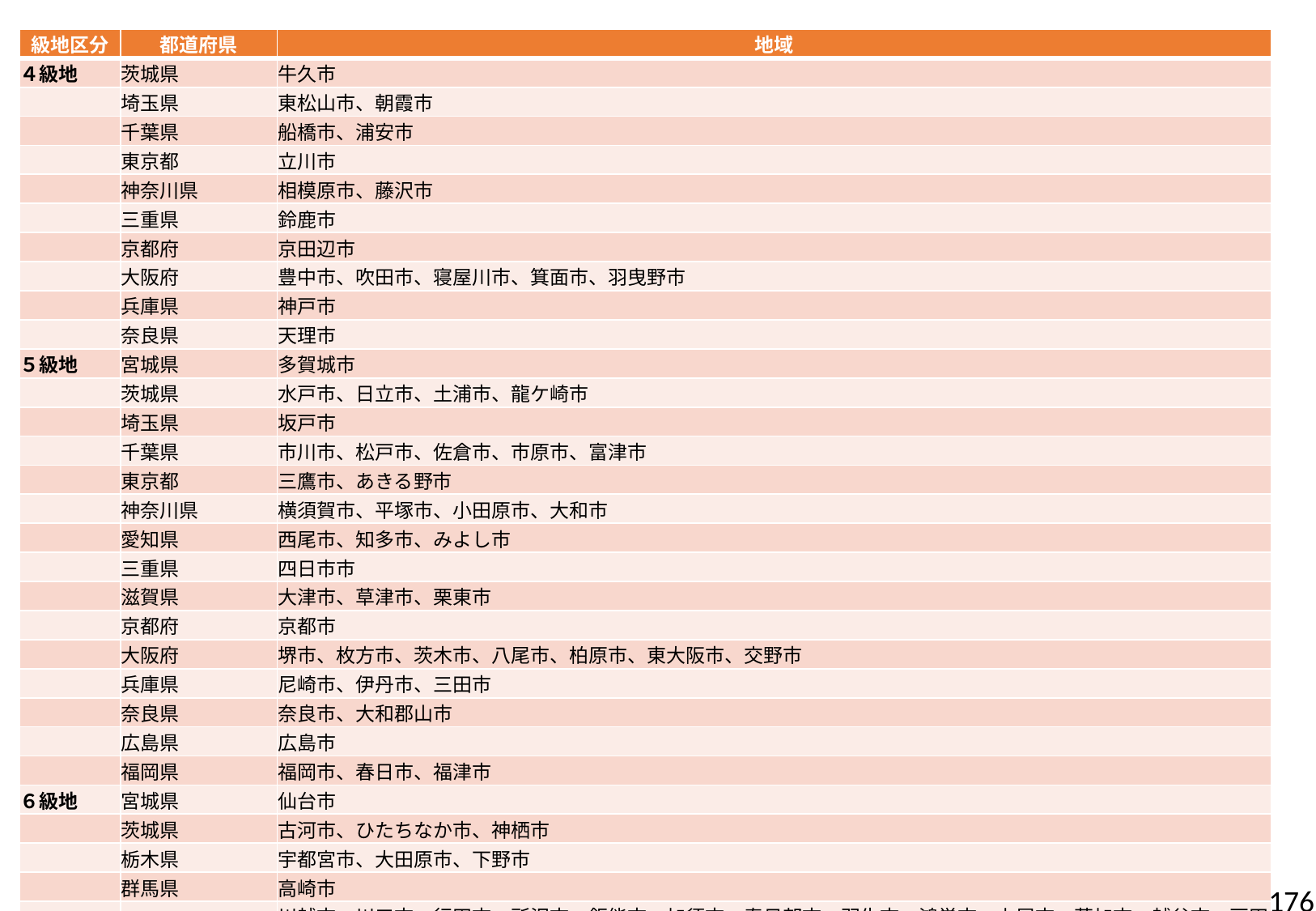

| 級地区分 | 都道府県 | 地域 |
| --- | --- | --- |
| ４級地 | 茨城県 | 牛久市 |
|  | 埼玉県 | 東松山市、朝霞市 |
|  | 千葉県 | 船橋市、浦安市 |
|  | 東京都 | 立川市 |
|  | 神奈川県 | 相模原市、藤沢市 |
|  | 三重県 | 鈴鹿市 |
|  | 京都府 | 京田辺市 |
|  | 大阪府 | 豊中市、吹田市、寝屋川市、箕面市、羽曳野市 |
|  | 兵庫県 | 神戸市 |
|  | 奈良県 | 天理市 |
| ５級地 | 宮城県 | 多賀城市 |
|  | 茨城県 | 水戸市、日立市、土浦市、龍ケ崎市 |
|  | 埼玉県 | 坂戸市 |
|  | 千葉県 | 市川市、松戸市、佐倉市、市原市、富津市 |
|  | 東京都 | 三鷹市、あきる野市 |
|  | 神奈川県 | 横須賀市、平塚市、小田原市、大和市 |
|  | 愛知県 | 西尾市、知多市、みよし市 |
|  | 三重県 | 四日市市 |
|  | 滋賀県 | 大津市、草津市、栗東市 |
|  | 京都府 | 京都市 |
|  | 大阪府 | 堺市、枚方市、茨木市、八尾市、柏原市、東大阪市、交野市 |
|  | 兵庫県 | 尼崎市、伊丹市、三田市 |
|  | 奈良県 | 奈良市、大和郡山市 |
|  | 広島県 | 広島市 |
|  | 福岡県 | 福岡市、春日市、福津市 |
| ６級地 | 宮城県 | 仙台市 |
|  | 茨城県 | 古河市、ひたちなか市、神栖市 |
|  | 栃木県 | 宇都宮市、大田原市、下野市 |
|  | 群馬県 | 高崎市 |
|  | 埼玉県 | 川越市、川口市、行田市、所沢市、飯能市、加須市、春日部市、羽生市、鴻巣市、上尾市、草加市、越谷市、戸田市、 入間市、久喜市、三郷市、比企郡滑川町、比企郡鳩山市、北葛飾郡杉戸町 |
|  | 千葉県 | 野田市、茂原市、東金市、柏市、流山市、印旛郡酒々井町、印旛郡栄町 |
|  | 神奈川県 | 三浦市、三浦郡葉山町、中郡二宮町 |
|  | 山梨県 | 甲府市 |
176